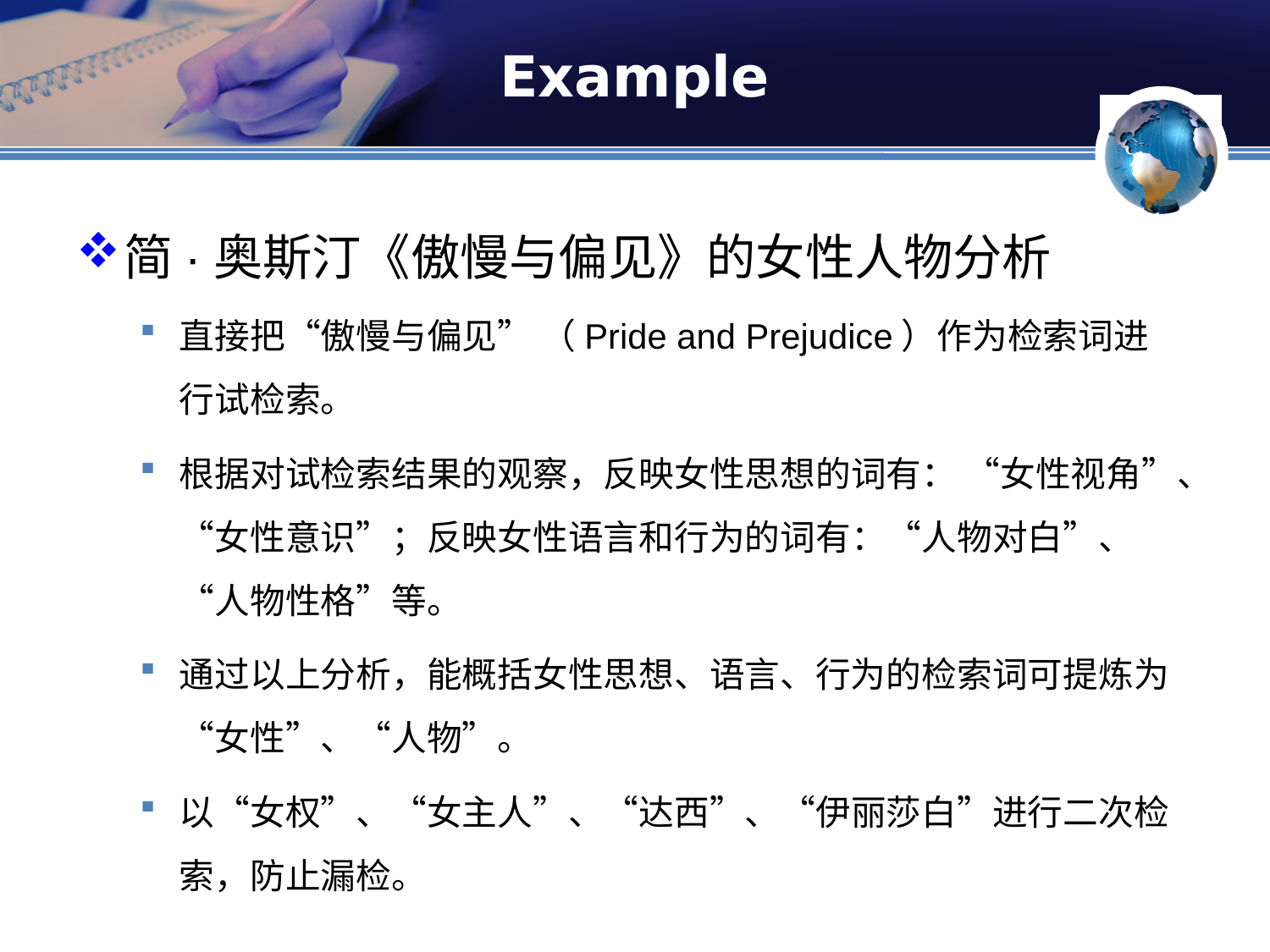

# Example
简·奥斯汀《傲慢与偏见》的女性人物分析
直接把“傲慢与偏见” （Pride and Prejudice）作为检索词进行试检索。
根据对试检索结果的观察，反映女性思想的词有： “女性视角”、“女性意识”；反映女性语言和行为的词有：“人物对白”、 “人物性格”等。
通过以上分析，能概括女性思想、语言、行为的检索词可提炼为“女性”、“人物”。
以“女权”、“女主人”、“达西”、“伊丽莎白”进行二次检索，防止漏检。